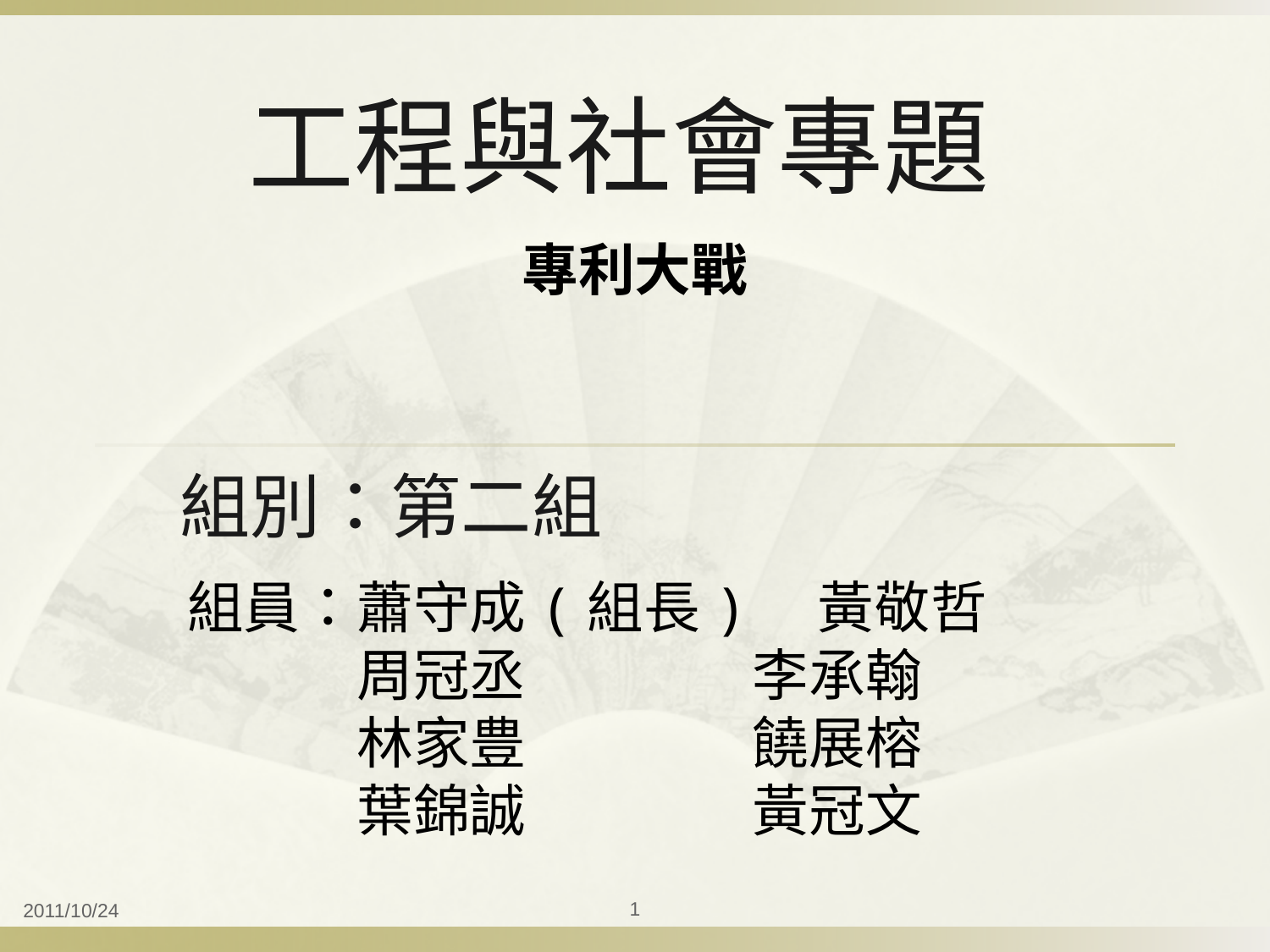

# 工程與社會專題
專利大戰

組別：第二組

組員：蕭守成(組長)　黃敬哲
　　　周冠丞　　　　李承翰
　　　林家豊　　　　饒展榕
　　　葉錦誠　　　　黃冠文
2011/10/24
1